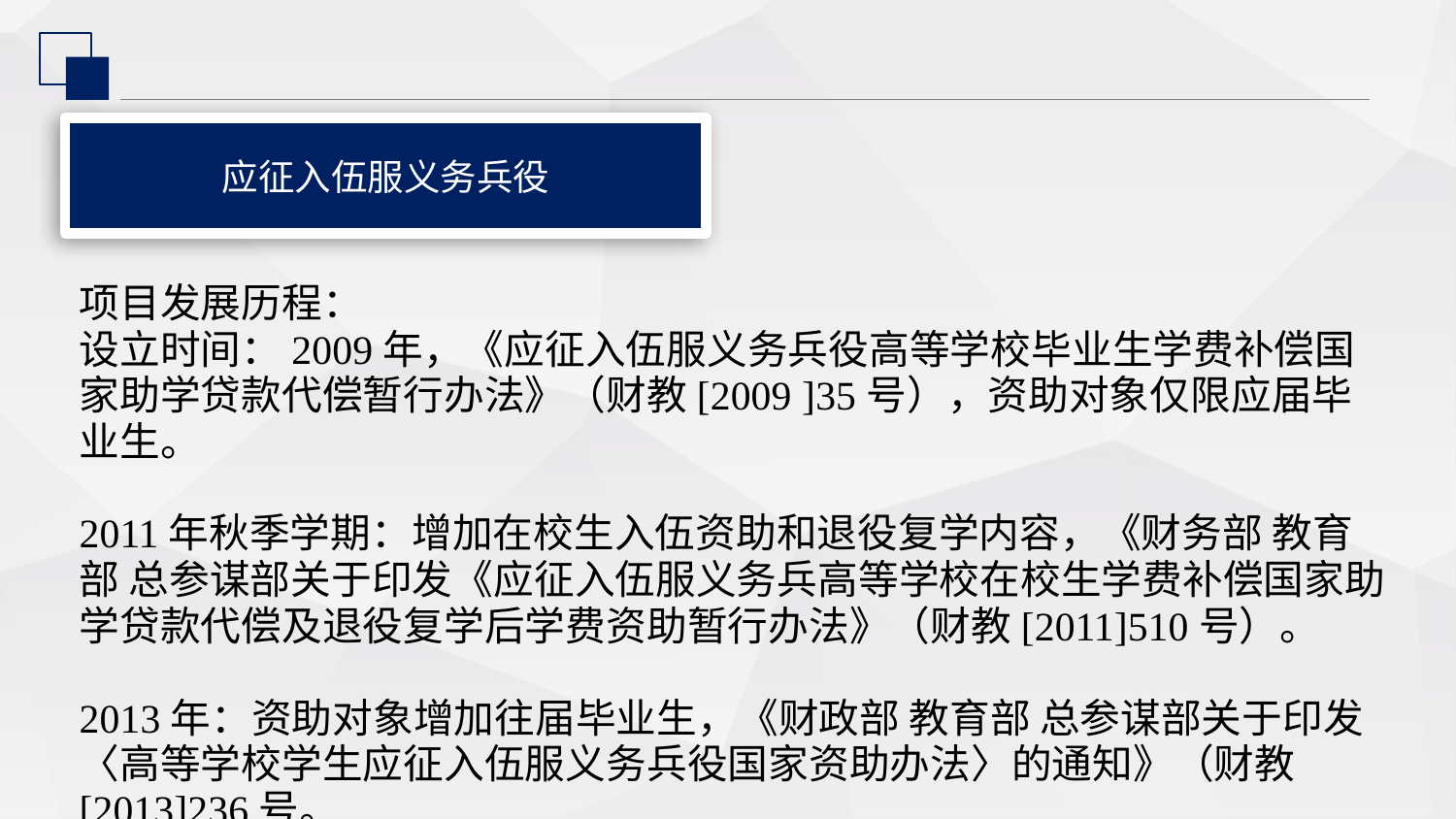

应征入伍服义务兵役
项目发展历程：
设立时间：2009年，《应征入伍服义务兵役高等学校毕业生学费补偿国家助学贷款代偿暂行办法》（财教[2009 ]35号），资助对象仅限应届毕业生。

2011年秋季学期：增加在校生入伍资助和退役复学内容，《财务部 教育部 总参谋部关于印发《应征入伍服义务兵高等学校在校生学费补偿国家助学贷款代偿及退役复学后学费资助暂行办法》（财教[2011]510号）。

2013年：资助对象增加往届毕业生，《财政部 教育部 总参谋部关于印发〈高等学校学生应征入伍服义务兵役国家资助办法〉的通知》（财教[2013]236号。